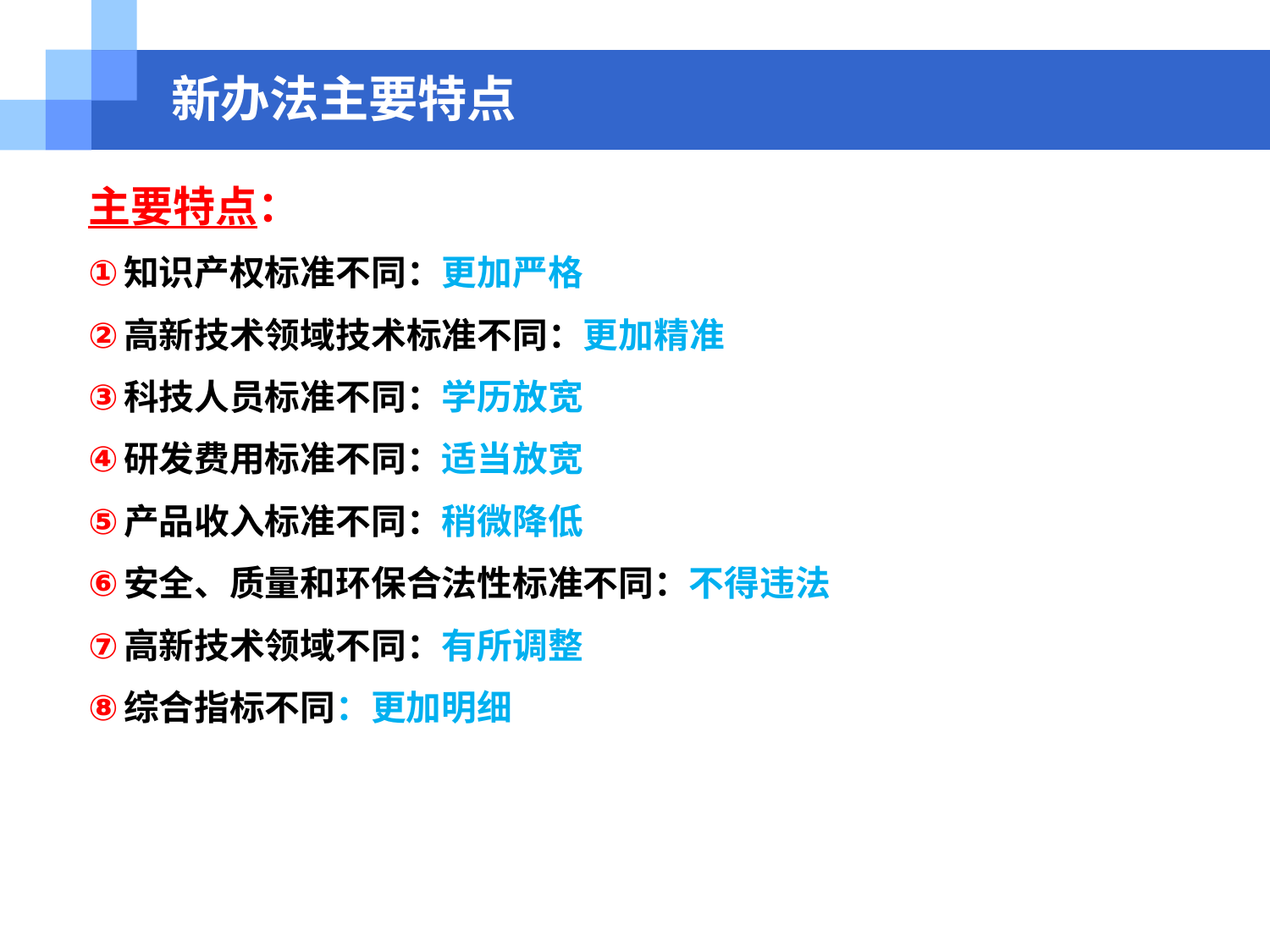

# 新办法主要特点
主要特点：
知识产权标准不同：更加严格
高新技术领域技术标准不同：更加精准
科技人员标准不同：学历放宽
研发费用标准不同：适当放宽
产品收入标准不同：稍微降低
安全、质量和环保合法性标准不同：不得违法
高新技术领域不同：有所调整
综合指标不同：更加明细